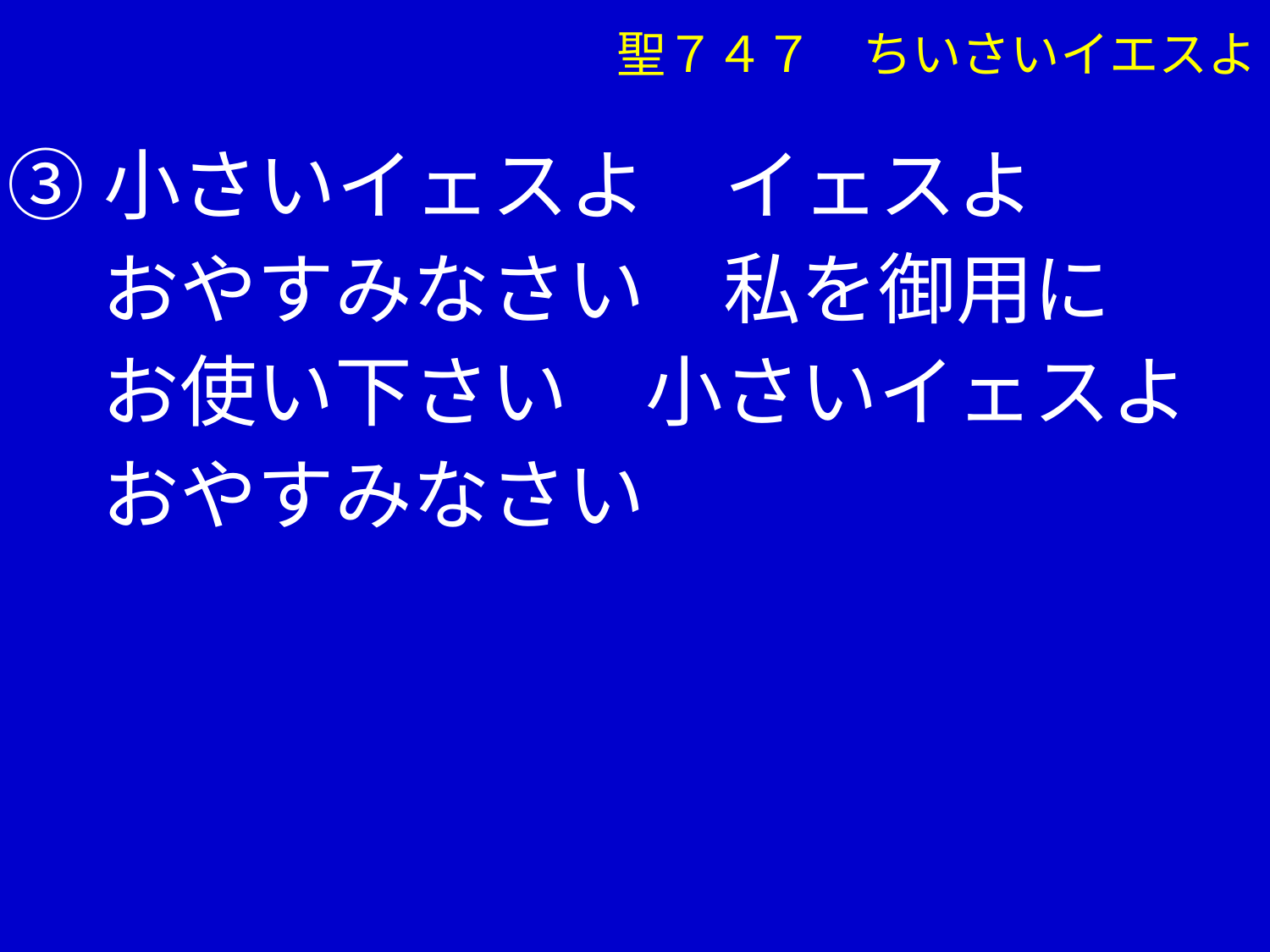

聖７４７　ちいさいイエスよ
③小さいイェスよ　イェスよ
　 おやすみなさい　私を御用に
　 お使い下さい　小さいイェスよ
　 おやすみなさい